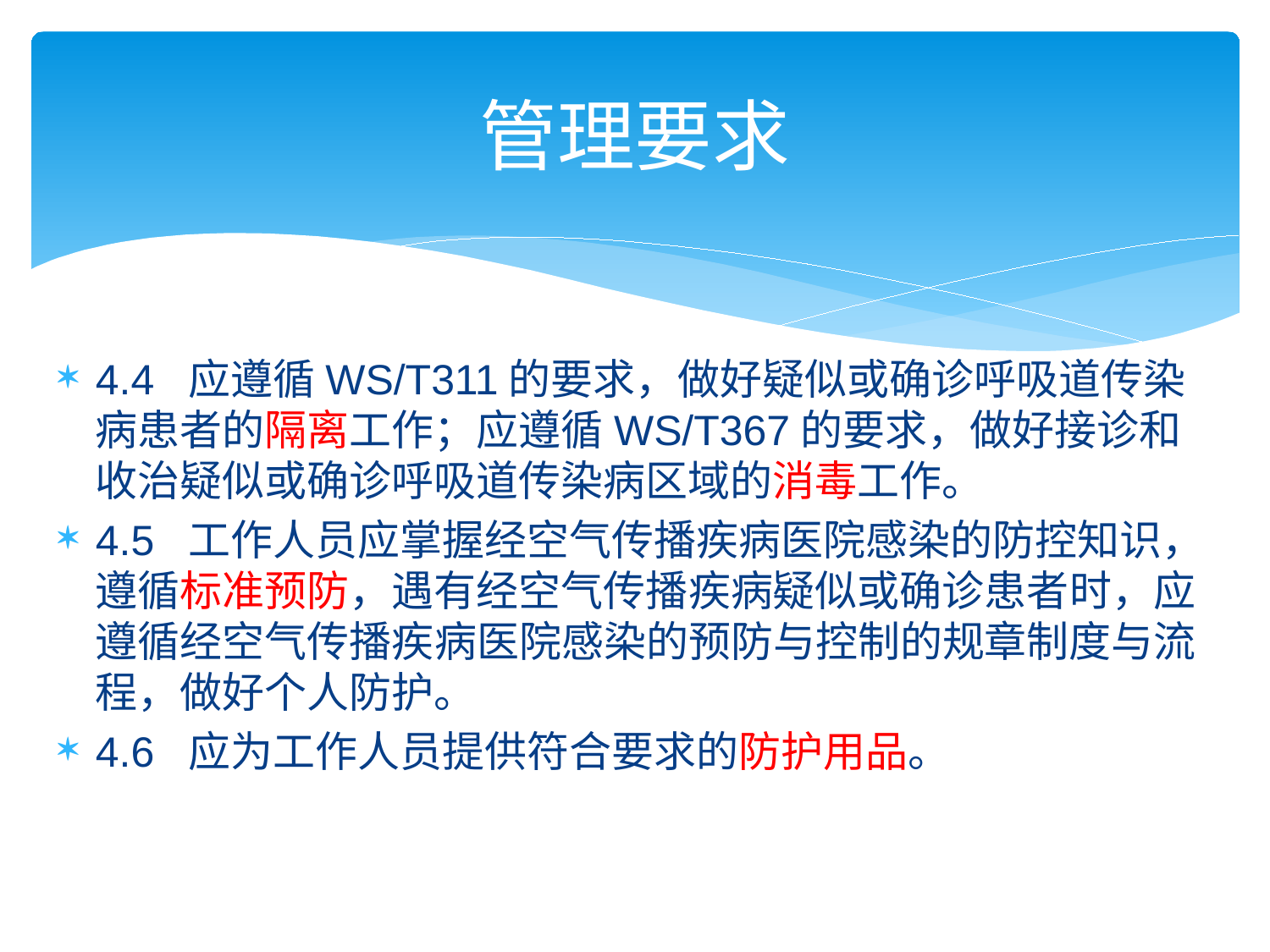

# 管理要求
4.4  应遵循WS/T311的要求，做好疑似或确诊呼吸道传染病患者的隔离工作；应遵循WS/T367的要求，做好接诊和收治疑似或确诊呼吸道传染病区域的消毒工作。
4.5  工作人员应掌握经空气传播疾病医院感染的防控知识，遵循标准预防，遇有经空气传播疾病疑似或确诊患者时，应遵循经空气传播疾病医院感染的预防与控制的规章制度与流程，做好个人防护。
4.6  应为工作人员提供符合要求的防护用品。